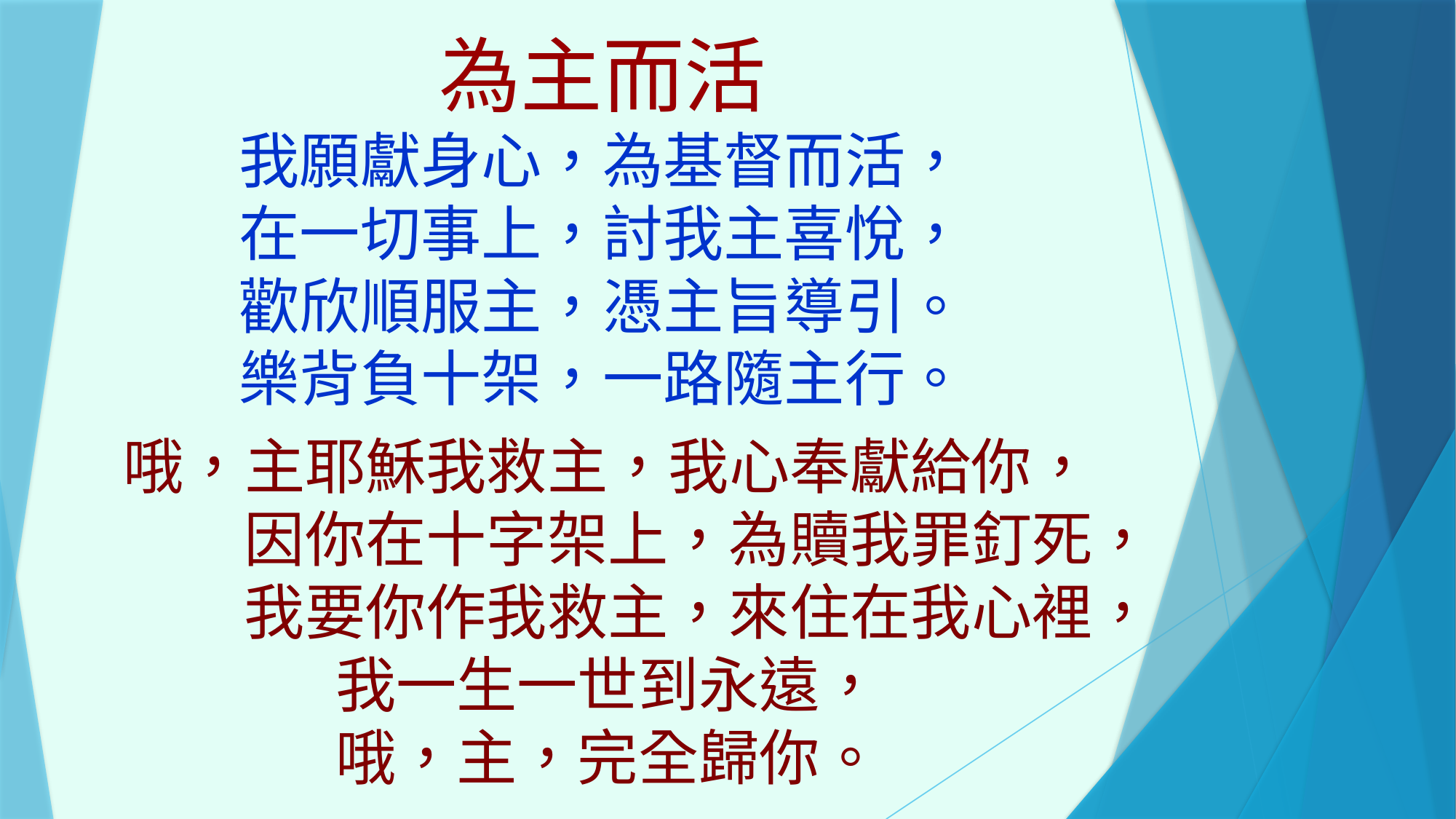

為主而活
我願獻身心，為基督而活，
在一切事上，討我主喜悅，
歡欣順服主，憑主旨導引。
樂背負十架，一路隨主行。
哦，主耶穌我救主，我心奉獻給你，
　　　因你在十字架上，為贖我罪釘死，
　　　我要你作我救主，來住在我心裡，
我一生一世到永遠，
哦，主，完全歸你。